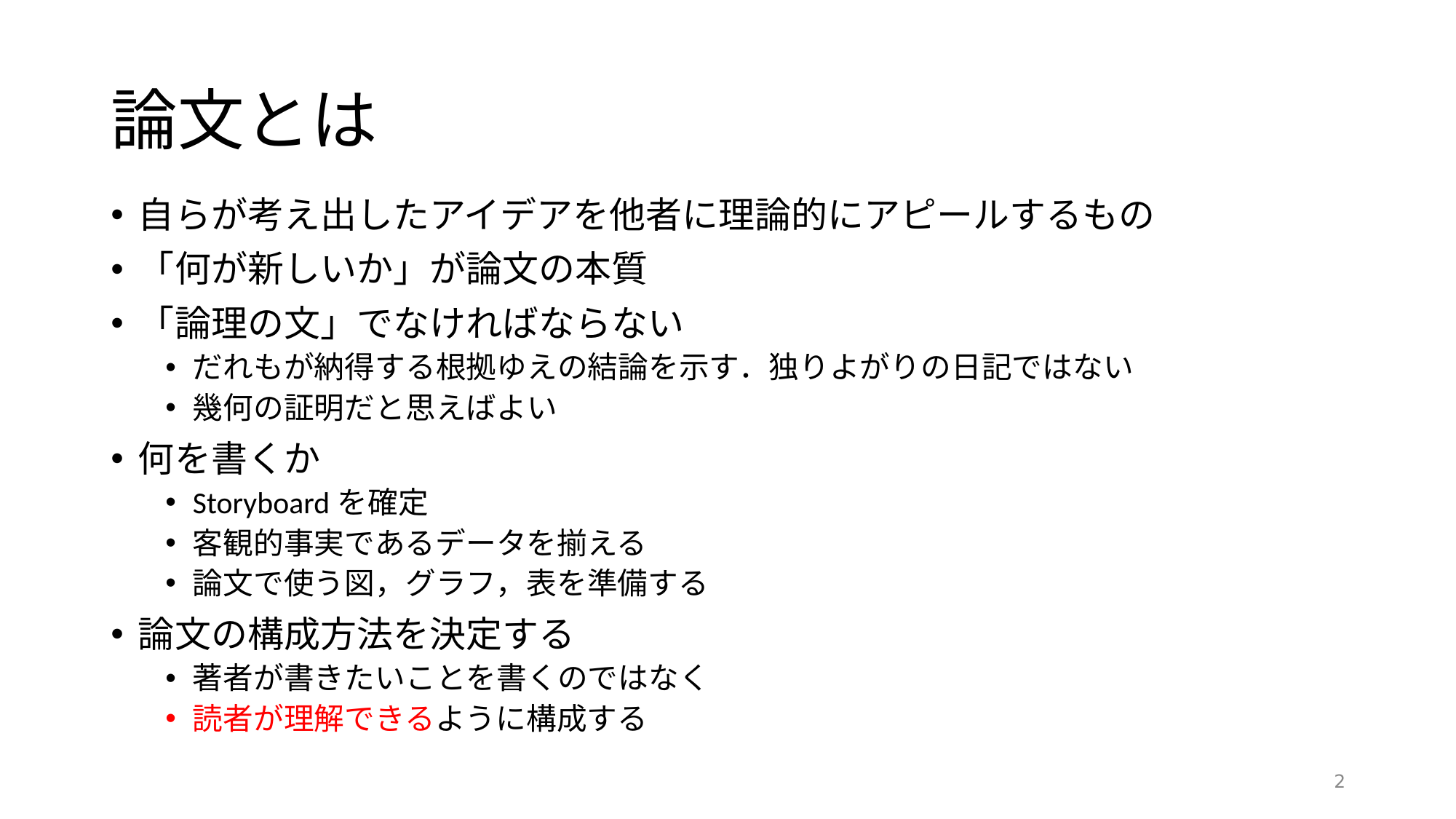

# 論文とは
自らが考え出したアイデアを他者に理論的にアピールするもの
「何が新しいか」が論文の本質
「論理の文」でなければならない
だれもが納得する根拠ゆえの結論を示す．独りよがりの日記ではない
幾何の証明だと思えばよい
何を書くか
Storyboardを確定
客観的事実であるデータを揃える
論文で使う図，グラフ，表を準備する
論文の構成方法を決定する
著者が書きたいことを書くのではなく
読者が理解できるように構成する

2